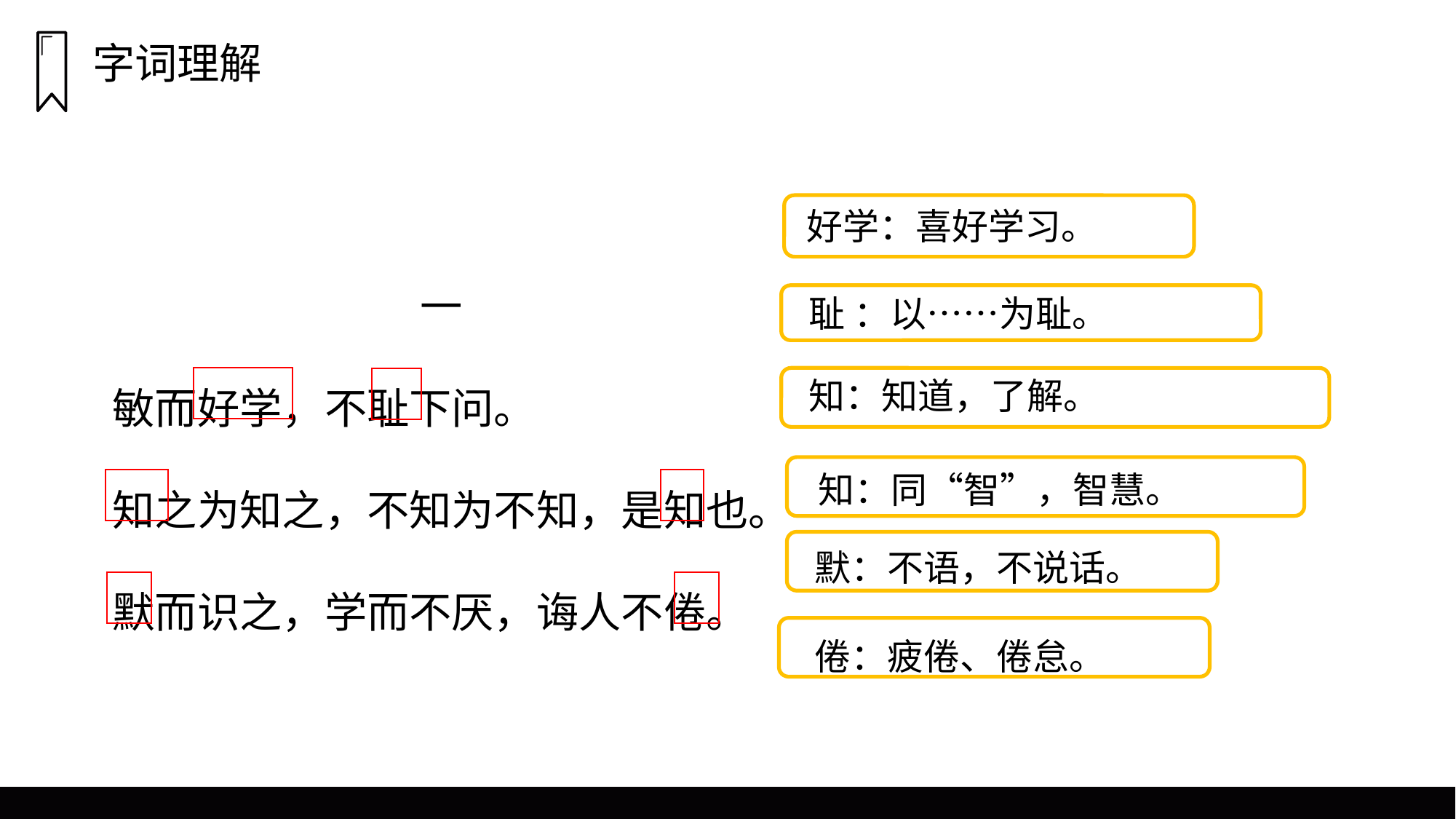

字词理解

好学：喜好学习。
一
敏而好学，不耻下问。
知之为知之，不知为不知，是知也。
默而识之，学而不厌，诲人不倦。

 耻 ：以……为耻。

知：知道，了解。

知：同“智”，智慧。

默：不语，不说话。

倦：疲倦、倦怠。